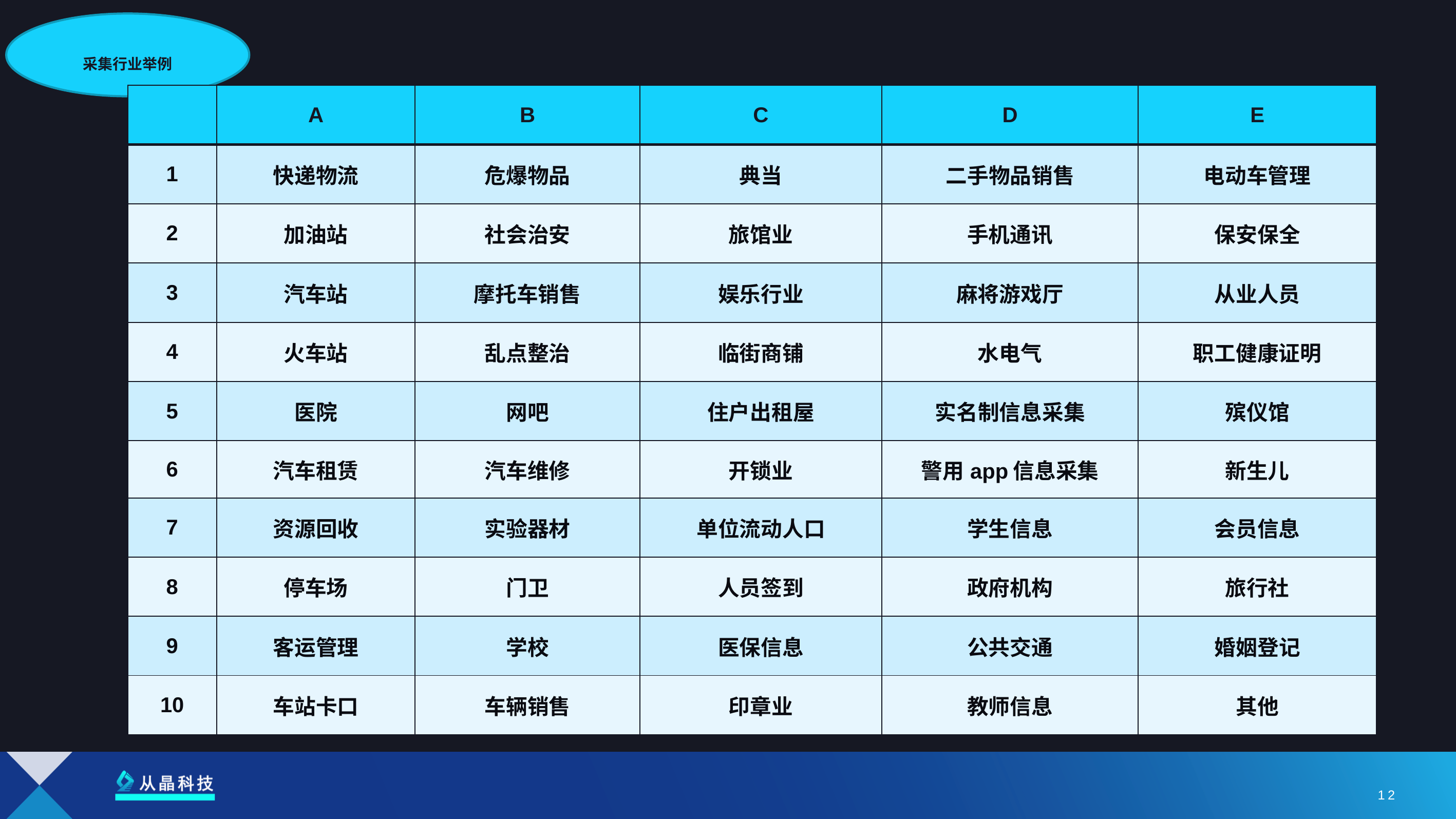

采集行业举例
|  | A | B | C | D | E |
| --- | --- | --- | --- | --- | --- |
| 1 | 快递物流 | 危爆物品 | 典当 | 二手物品销售 | 电动车管理 |
| 2 | 加油站 | 社会治安 | 旅馆业 | 手机通讯 | 保安保全 |
| 3 | 汽车站 | 摩托车销售 | 娱乐行业 | 麻将游戏厅 | 从业人员 |
| 4 | 火车站 | 乱点整治 | 临街商铺 | 水电气 | 职工健康证明 |
| 5 | 医院 | 网吧 | 住户出租屋 | 实名制信息采集 | 殡仪馆 |
| 6 | 汽车租赁 | 汽车维修 | 开锁业 | 警用app信息采集 | 新生儿 |
| 7 | 资源回收 | 实验器材 | 单位流动人口 | 学生信息 | 会员信息 |
| 8 | 停车场 | 门卫 | 人员签到 | 政府机构 | 旅行社 |
| 9 | 客运管理 | 学校 | 医保信息 | 公共交通 | 婚姻登记 |
| 10 | 车站卡口 | 车辆销售 | 印章业 | 教师信息 | 其他 |
12